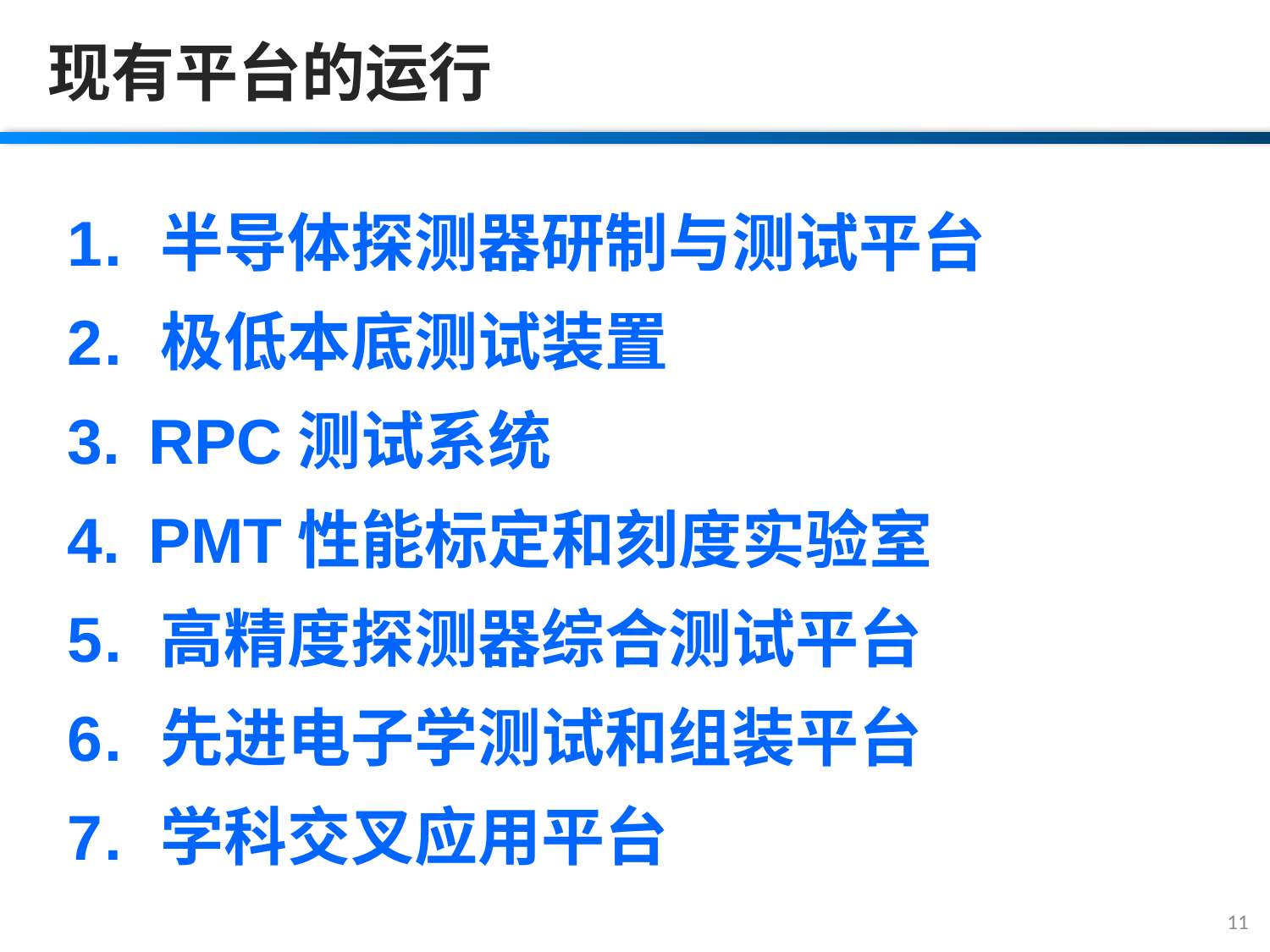

现有平台的运行

 半导体探测器研制与测试平台
 极低本底测试装置
 RPC测试系统
 PMT性能标定和刻度实验室
 高精度探测器综合测试平台
 先进电子学测试和组装平台
 学科交叉应用平台
11